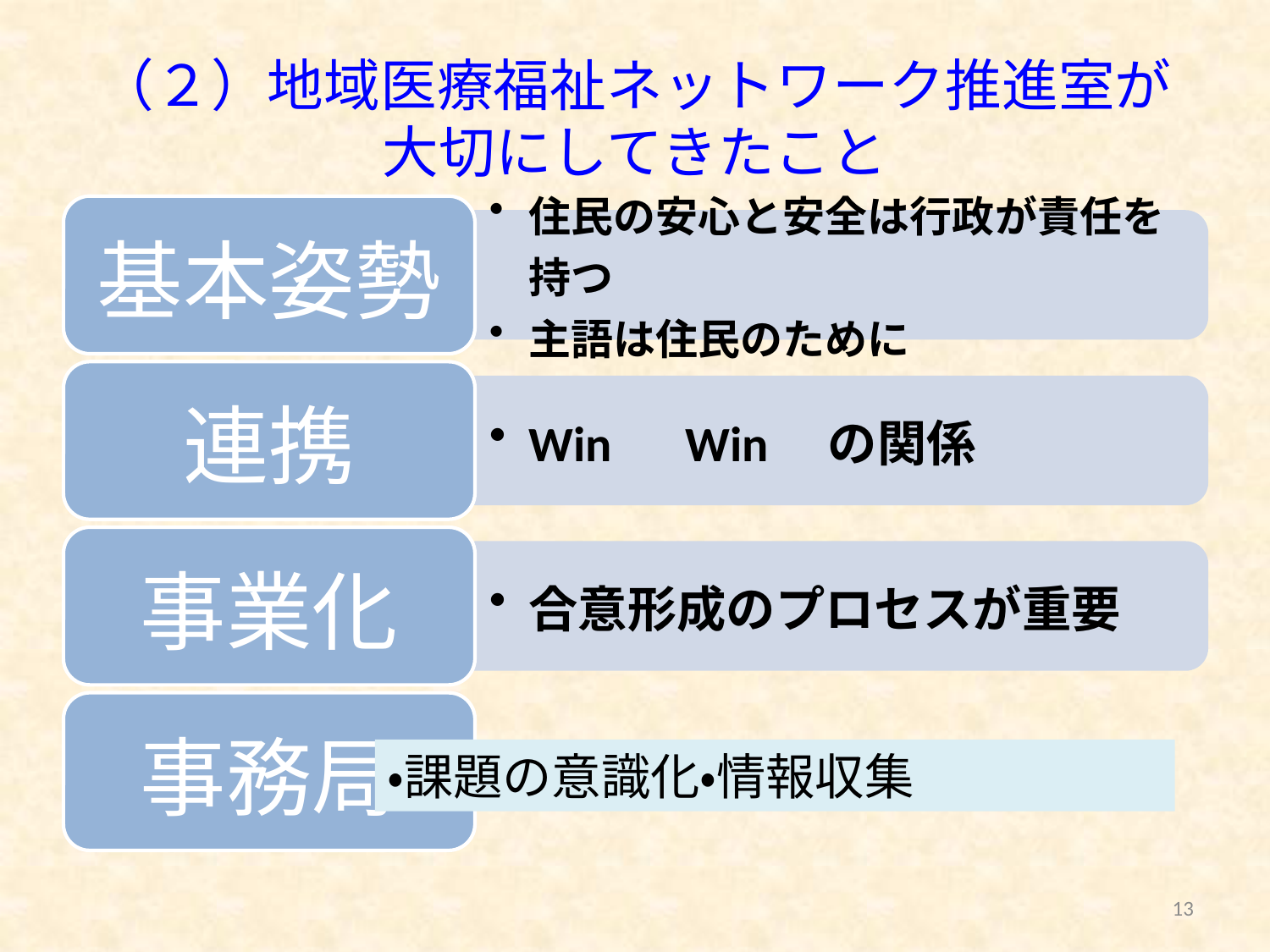

# （２）地域医療福祉ネットワーク推進室が大切にしてきたこと
基本姿勢
主語は住民のために
連携
Win　Win　の関係
事業化
合意形成のプロセスが重要
事務局
・課題の意識化・情報収集
13